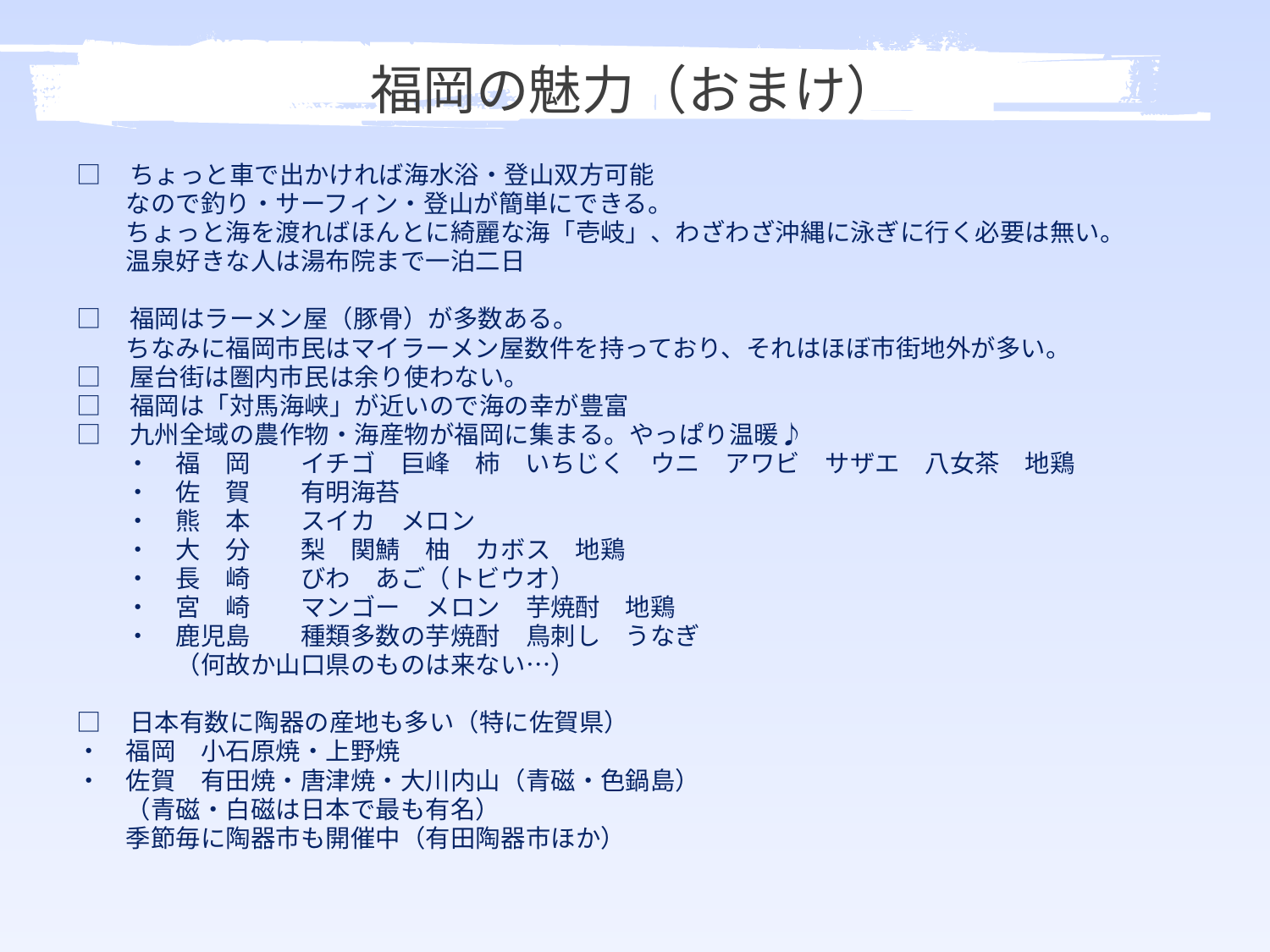

# 福岡の魅力（おまけ）
□　ちょっと車で出かければ海水浴・登山双方可能
　　なので釣り・サーフィン・登山が簡単にできる。
　　ちょっと海を渡ればほんとに綺麗な海「壱岐」、わざわざ沖縄に泳ぎに行く必要は無い。
　　温泉好きな人は湯布院まで一泊二日

□　福岡はラーメン屋（豚骨）が多数ある。
　　ちなみに福岡市民はマイラーメン屋数件を持っており、それはほぼ市街地外が多い。
□　屋台街は圏内市民は余り使わない。
□　福岡は「対馬海峡」が近いので海の幸が豊富
□　九州全域の農作物・海産物が福岡に集まる。やっぱり温暖♪
　　・　福　岡　　イチゴ　巨峰　柿　いちじく　ウニ　アワビ　サザエ　八女茶　地鶏
　　・　佐　賀　　有明海苔
　　・　熊　本　　スイカ　メロン
　　・　大　分　　梨　関鯖　柚　カボス　地鶏
　　・　長　崎　　びわ　あご（トビウオ）
　　・　宮　崎　　マンゴー　メロン　芋焼酎　地鶏
　　・　鹿児島　　種類多数の芋焼酎　鳥刺し　うなぎ
　　　　（何故か山口県のものは来ない…）

□　日本有数に陶器の産地も多い（特に佐賀県）
・　福岡　小石原焼・上野焼
・　佐賀　有田焼・唐津焼・大川内山（青磁・色鍋島）
　　（青磁・白磁は日本で最も有名）
　　季節毎に陶器市も開催中（有田陶器市ほか）